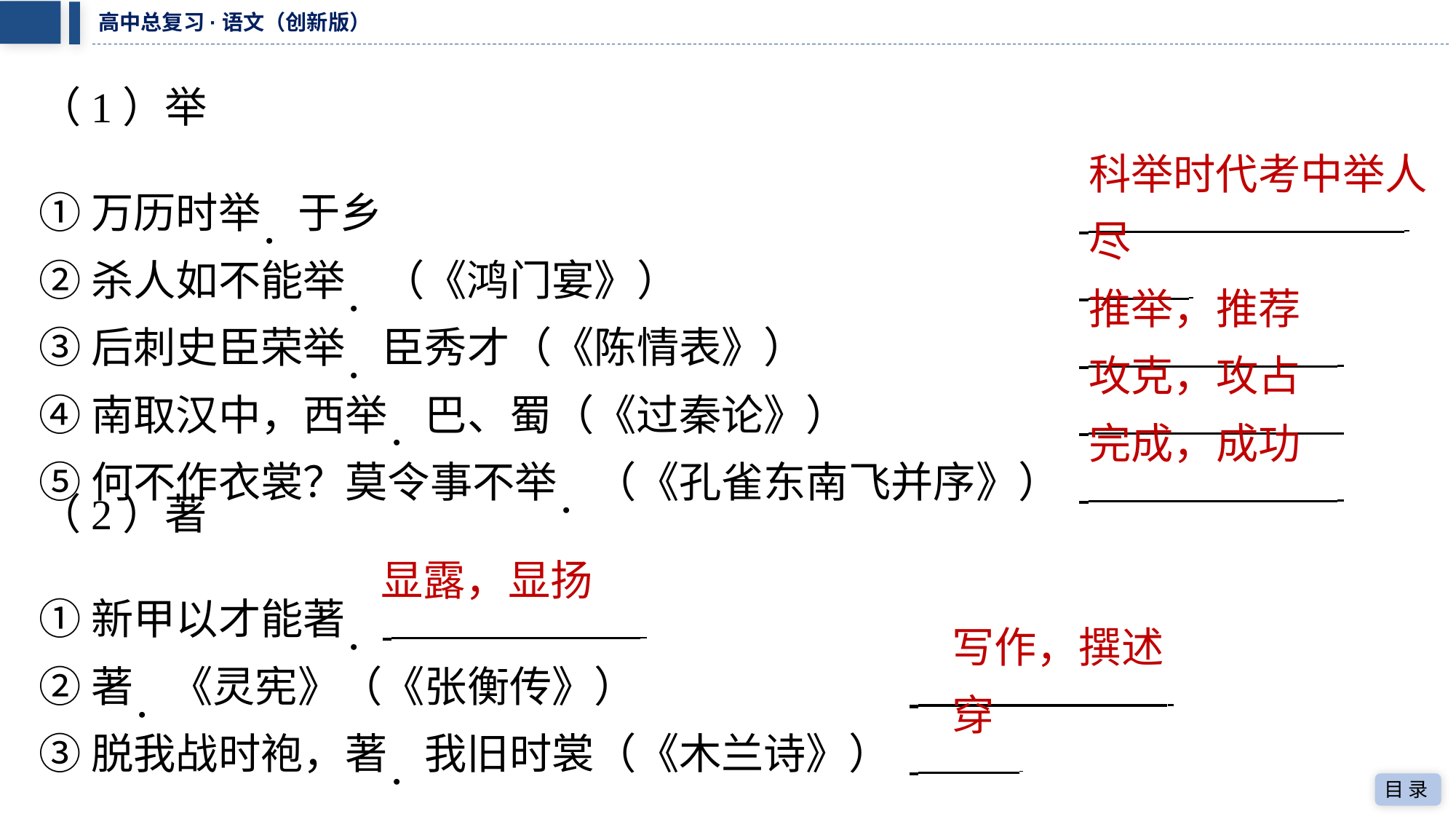

（1）举
科举时代考中举人
①万历时举．于乡	                                                 ⁠
尽
②杀人如不能举．（《鸿门宴》）	                 ⁠
推举，推荐
③后刺史臣荣举．臣秀才（《陈情表》）	                                       ⁠
攻克，攻占
④南取汉中，西举．巴、蜀（《过秦论》）	                                       ⁠
完成，成功
⑤何不作衣裳？莫令事不举．（《孔雀东南飞并序》）	                                       ⁠
（2）著
显露，显扬
①新甲以才能著．                                       ⁠
写作，撰述
②著．《灵宪》（《张衡传》）	                                       ⁠
穿
③脱我战时袍，著．我旧时裳（《木兰诗》）	                 ⁠